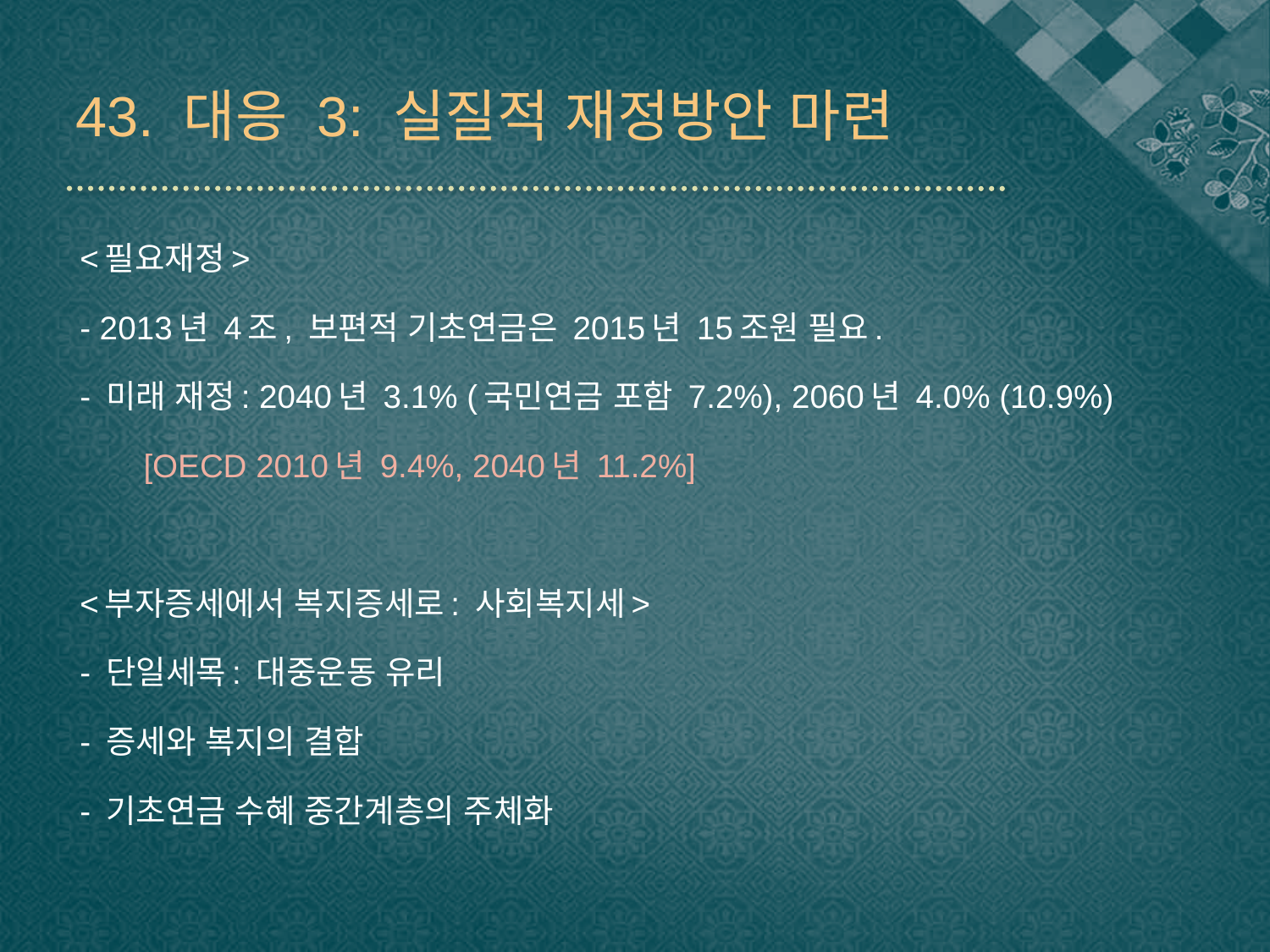

# 43. 대응 3: 실질적 재정방안 마련
<필요재정>
- 2013년 4조, 보편적 기초연금은 2015년 15조원 필요.
- 미래 재정: 2040년 3.1% (국민연금 포함 7.2%), 2060년 4.0% (10.9%)
       [OECD 2010년 9.4%, 2040년 11.2%]

<부자증세에서 복지증세로: 사회복지세>
- 단일세목: 대중운동 유리
- 증세와 복지의 결합
- 기초연금 수혜 중간계층의 주체화